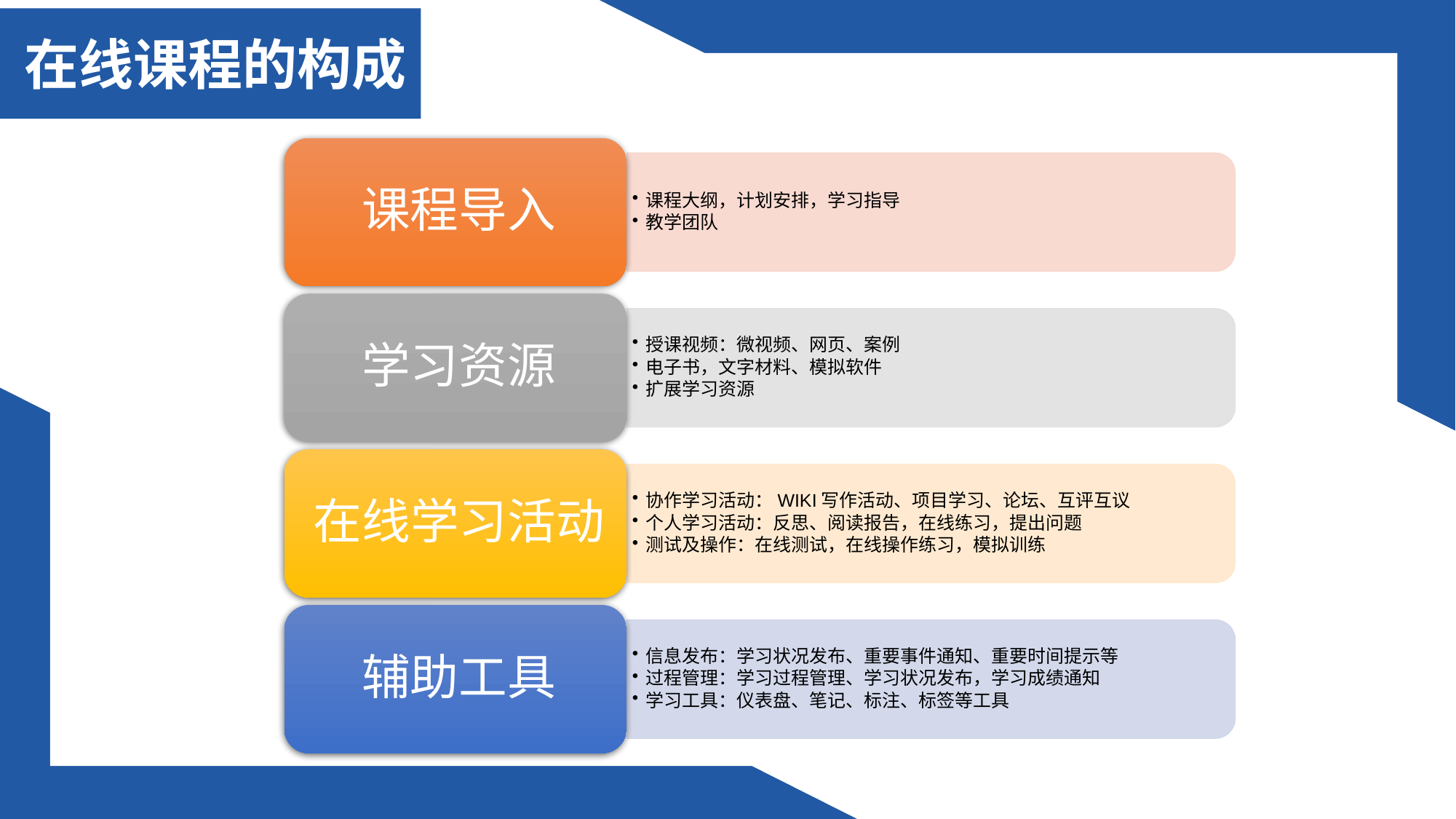

在线课程的构成

课程大纲，计划安排，学习指导
教学团队
课程导入
授课视频：微视频、网页、案例
电子书，文字材料、模拟软件
扩展学习资源
学习资源
协作学习活动：WIKI写作活动、项目学习、论坛、互评互议
个人学习活动：反思、阅读报告，在线练习，提出问题
测试及操作：在线测试，在线操作练习，模拟训练
在线学习活动
信息发布：学习状况发布、重要事件通知、重要时间提示等
过程管理：学习过程管理、学习状况发布，学习成绩通知
学习工具：仪表盘、笔记、标注、标签等工具
辅助工具